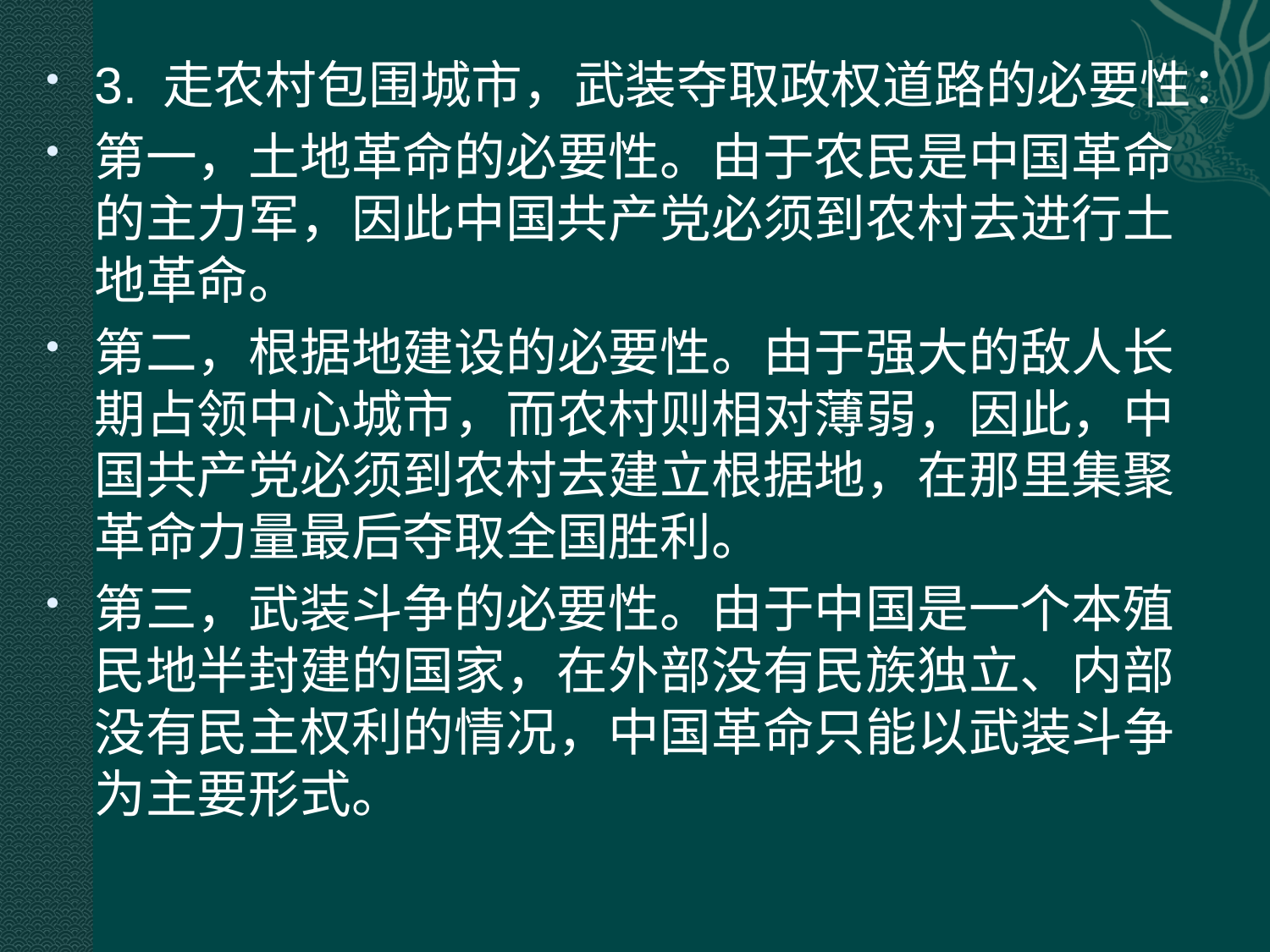

#
3. 走农村包围城市，武装夺取政权道路的必要性：
第一，土地革命的必要性。由于农民是中国革命的主力军，因此中国共产党必须到农村去进行土地革命。
第二，根据地建设的必要性。由于强大的敌人长期占领中心城市，而农村则相对薄弱，因此，中国共产党必须到农村去建立根据地，在那里集聚革命力量最后夺取全国胜利。
第三，武装斗争的必要性。由于中国是一个本殖民地半封建的国家，在外部没有民族独立、内部没有民主权利的情况，中国革命只能以武装斗争为主要形式。